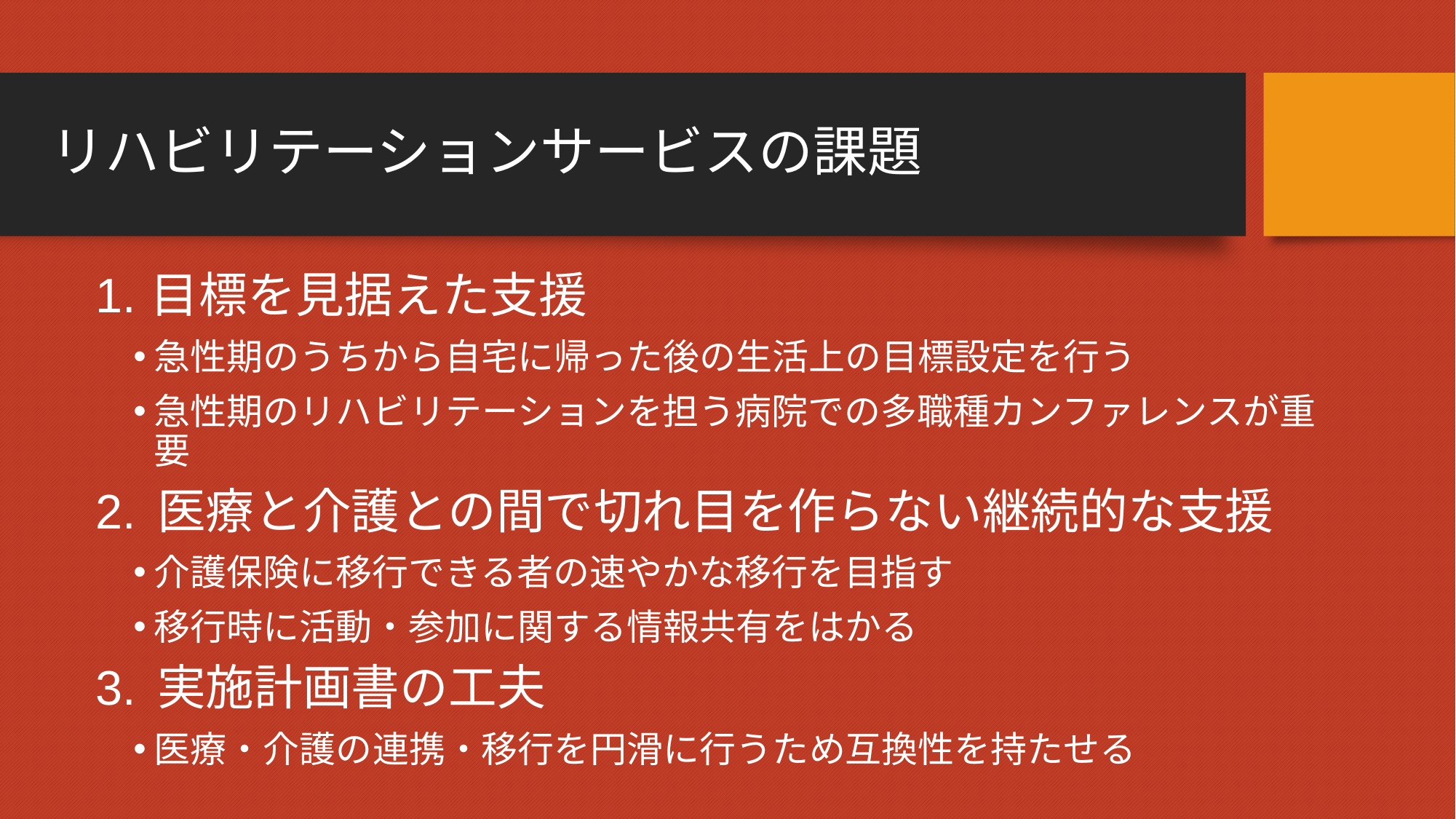

# リハビリテーションサービスの課題
目標を見据えた支援
急性期のうちから自宅に帰った後の生活上の目標設定を行う
急性期のリハビリテーションを担う病院での多職種カンファレンスが重要
医療と介護との間で切れ目を作らない継続的な支援
介護保険に移行できる者の速やかな移行を目指す
移行時に活動・参加に関する情報共有をはかる
実施計画書の工夫
医療・介護の連携・移行を円滑に行うため互換性を持たせる